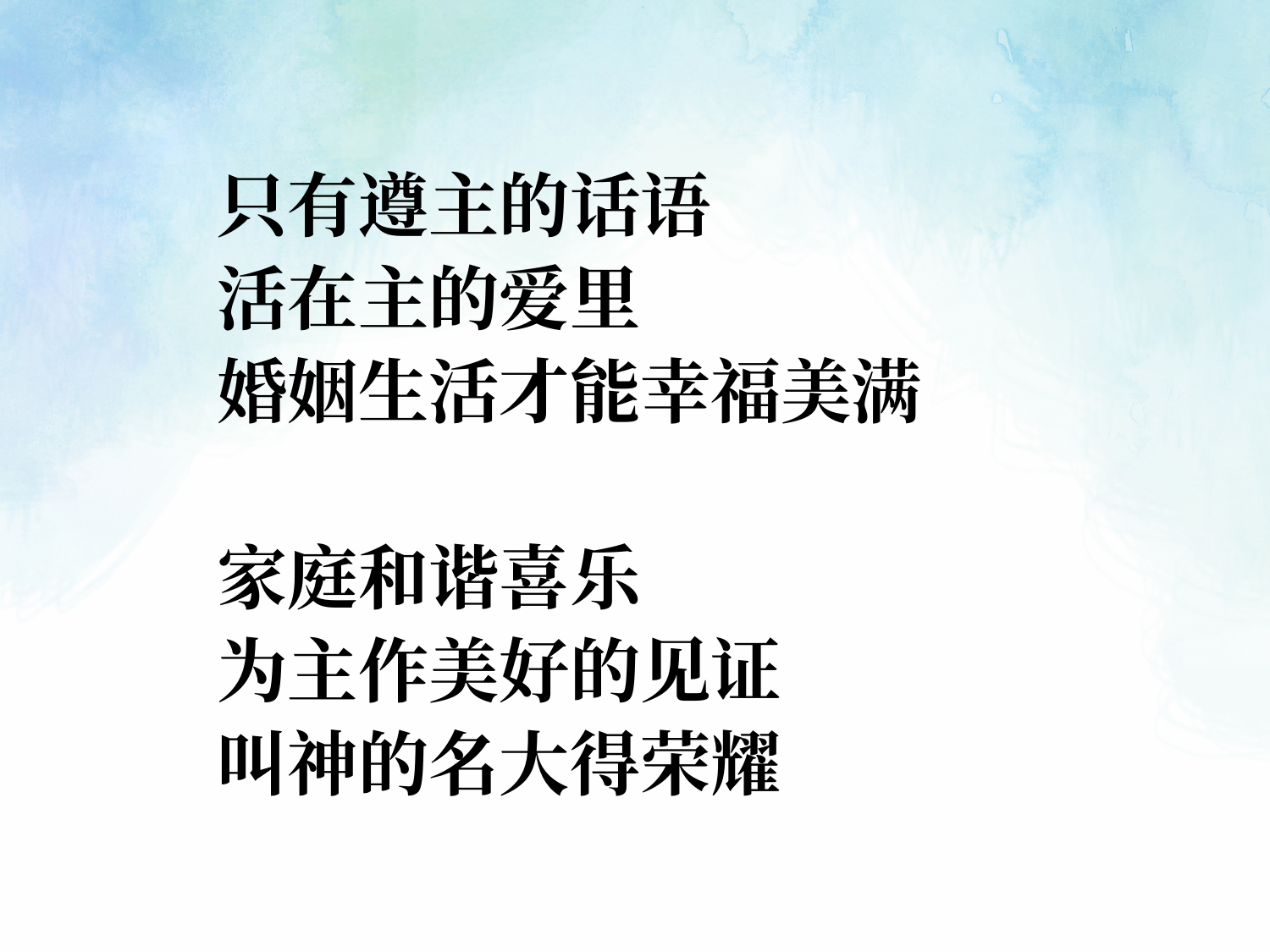

只有遵主的话语
活在主的爱里
婚姻生活才能幸福美满

家庭和谐喜乐
为主作美好的见证
叫神的名大得荣耀